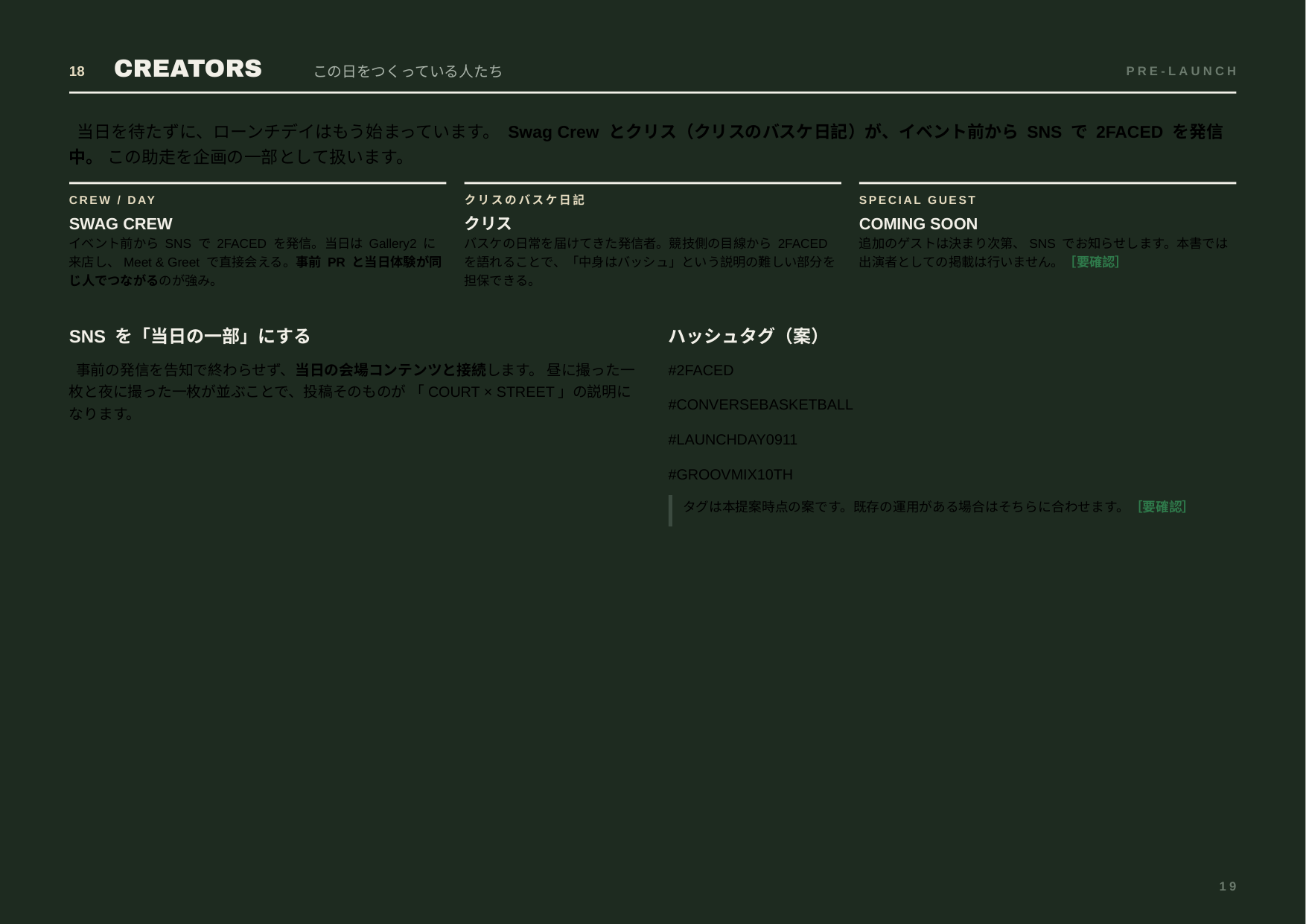

CREATORS
18
この日をつくっている人たち
PRE-LAUNCH

 当日を待たずに、ローンチデイはもう始まっています。 Swag Crew とクリス（クリスのバスケ日記）が、イベント前から SNS で 2FACED を発信中。 この助走を企画の一部として扱います。

CREW / DAY
クリスのバスケ日記
SPECIAL GUEST
SWAG CREW
クリス
COMING SOON
イベント前から SNS で 2FACED を発信。当日は Gallery2 に来店し、Meet & Greet で直接会える。事前 PR と当日体験が同じ人でつながるのが強み。
バスケの日常を届けてきた発信者。競技側の目線から 2FACED を語れることで、「中身はバッシュ」という説明の難しい部分を担保できる。
追加のゲストは決まり次第、SNS でお知らせします。本書では出演者としての掲載は行いません。［要確認］
SNS を「当日の一部」にする
ハッシュタグ（案）
 事前の発信を告知で終わらせず、当日の会場コンテンツと接続します。 昼に撮った一枚と夜に撮った一枚が並ぶことで、投稿そのものが 「COURT × STREET」の説明になります。
#2FACED
#CONVERSEBASKETBALL
#LAUNCHDAY0911
#GROOVMIX10TH

タグは本提案時点の案です。既存の運用がある場合はそちらに合わせます。［要確認］
19